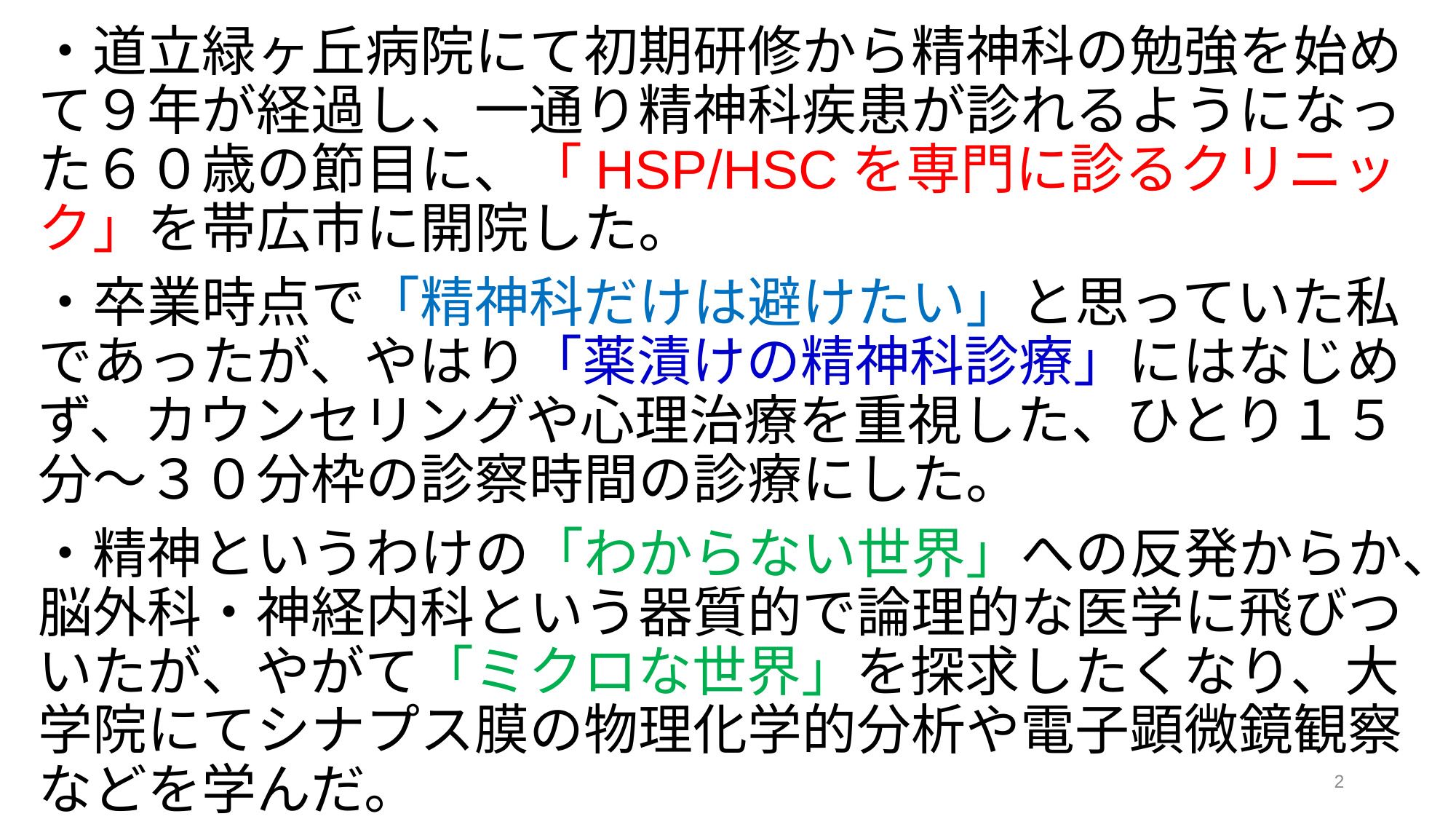

・道立緑ヶ丘病院にて初期研修から精神科の勉強を始めて９年が経過し、一通り精神科疾患が診れるようになった６０歳の節目に、「HSP/HSCを専門に診るクリニック」を帯広市に開院した。
・卒業時点で「精神科だけは避けたい」と思っていた私であったが、やはり「薬漬けの精神科診療」にはなじめず、カウンセリングや心理治療を重視した、ひとり１５分～３０分枠の診察時間の診療にした。
・精神というわけの「わからない世界」への反発からか、脳外科・神経内科という器質的で論理的な医学に飛びついたが、やがて「ミクロな世界」を探求したくなり、大学院にてシナプス膜の物理化学的分析や電子顕微鏡観察などを学んだ。

2